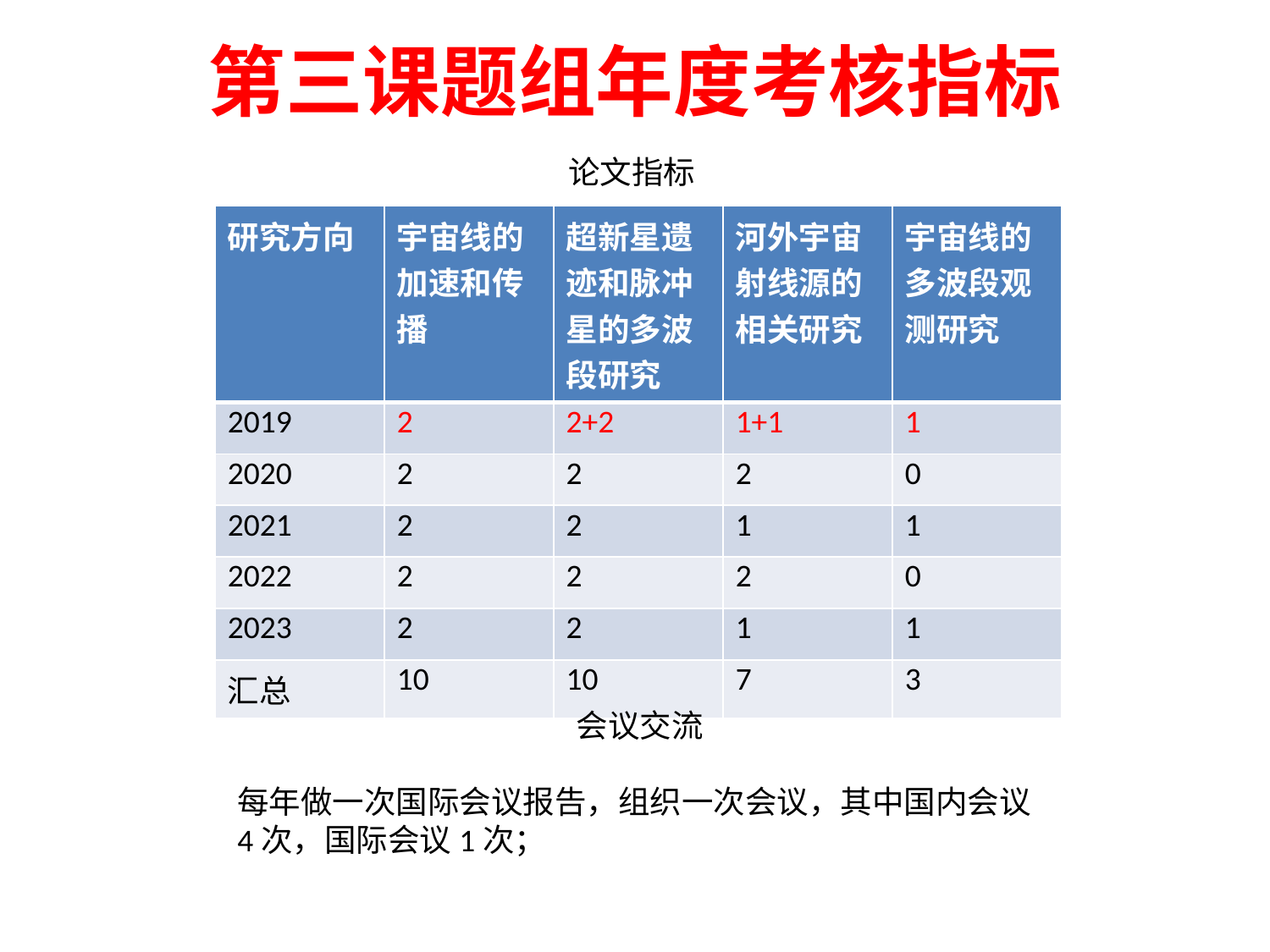

# 第三课题组年度考核指标
论文指标
| 研究方向 | 宇宙线的加速和传播 | 超新星遗迹和脉冲星的多波段研究 | 河外宇宙射线源的相关研究 | 宇宙线的多波段观测研究 |
| --- | --- | --- | --- | --- |
| 2019 | 2 | 2+2 | 1+1 | 1 |
| 2020 | 2 | 2 | 2 | 0 |
| 2021 | 2 | 2 | 1 | 1 |
| 2022 | 2 | 2 | 2 | 0 |
| 2023 | 2 | 2 | 1 | 1 |
| 汇总 | 10 | 10 | 7 | 3 |
会议交流

每年做一次国际会议报告，组织一次会议，其中国内会议4次，国际会议1次；